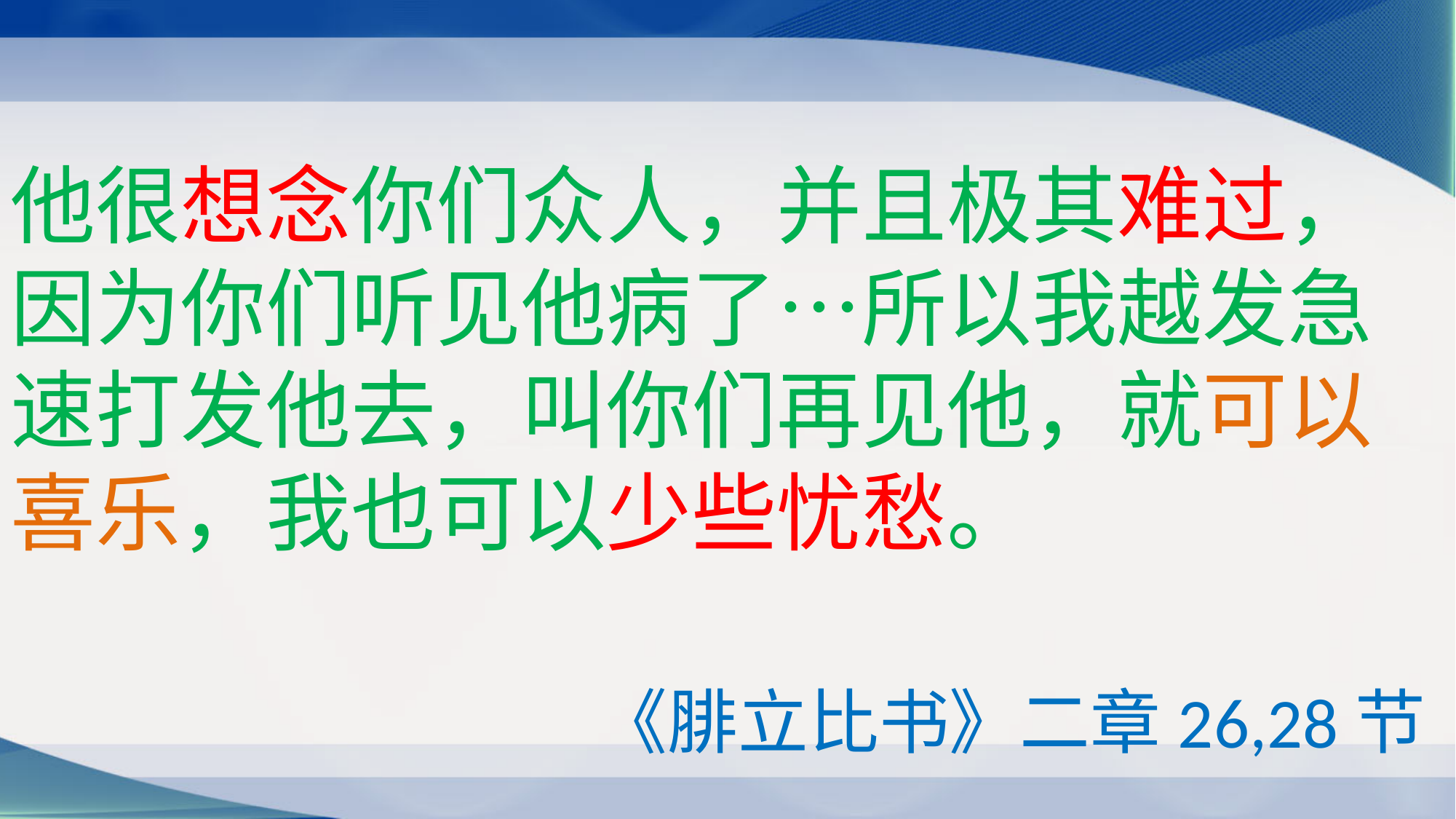

他很想念你们众人，并且极其难过，因为你们听见他病了…所以我越发急速打发他去，叫你们再见他，就可以喜乐，我也可以少些忧愁。
                                    《腓立比书》二章26,28节